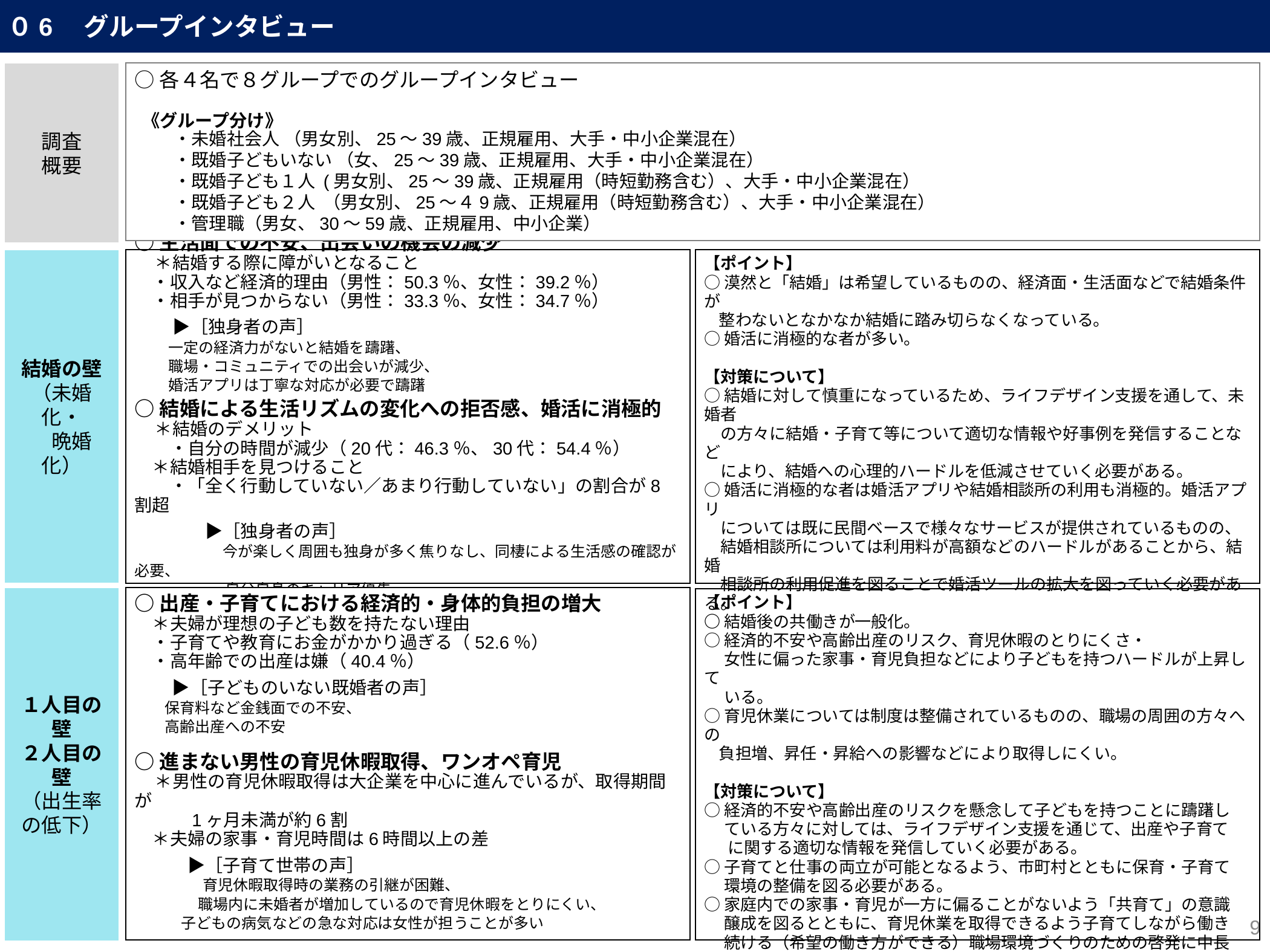

０6　グループインタビュー
調査
概要
○各４名で８グループでのグループインタビュー

《グループ分け》
・未婚社会人 （男女別、25～39歳、正規雇用、大手・中小企業混在）
・既婚子どもいない （女、25～39歳、正規雇用、大手・中小企業混在）
・既婚子ども１人 (男女別、25～39歳、正規雇用（時短勤務含む）、大手・中小企業混在）
・既婚子ども２人  （男女別、25～４9歳、正規雇用（時短勤務含む）、大手・中小企業混在）
・管理職（男女、30～59歳、正規雇用、中小企業）
【ポイント】
○漠然と「結婚」は希望しているものの、経済面・生活面などで結婚条件が
   整わないとなかなか結婚に踏み切らなくなっている。
○婚活に消極的な者が多い。

【対策について】
○結婚に対して慎重になっているため、ライフデザイン支援を通して、未婚者
　の方々に結婚・子育て等について適切な情報や好事例を発信することなど
　により、結婚への心理的ハードルを低減させていく必要がある。
○婚活に消極的な者は婚活アプリや結婚相談所の利用も消極的。婚活アプリ
　については既に民間ベースで様々なサービスが提供されているものの、
　結婚相談所については利用料が高額などのハードルがあることから、結婚
　相談所の利用促進を図ることで婚活ツールの拡大を図っていく必要がある。
結婚の壁
（未婚化・
　晩婚化）
○生活面での不安、出会いの機会の減少
　＊結婚する際に障がいとなること
　・収入など経済的理由（男性：50.3％、女性：39.2％）
　・相手が見つからない（男性：33.3％、女性：34.7％）
　    ▶［独身者の声］
         一定の経済力がないと結婚を躊躇、
         職場・コミュニティでの出会いが減少、
         婚活アプリは丁寧な対応が必要で躊躇
○結婚による生活リズムの変化への拒否感、婚活に消極的
　＊結婚のデメリット
　　・自分の時間が減少（20代：46.3％、30代：54.4％）
　＊結婚相手を見つけること
　　・「全く行動していない／あまり行動していない」の割合が8割超
　　　　▶［独身者の声］
　　　　　今が楽しく周囲も独身が多く焦りなし、同棲による生活感の確認が必要、
　　　　　　自分自身のキャリア優先
１人目の壁
２人目の壁
（出生率の低下）
○出産・子育てにおける経済的・身体的負担の増大
　＊夫婦が理想の子ども数を持たない理由
　・子育てや教育にお金がかかり過ぎる（52.6％）
　・高年齢での出産は嫌（40.4％）
    　▶［子どものいない既婚者の声］
        保育料など金銭面での不安、
        高齢出産への不安

○進まない男性の育児休暇取得、ワンオペ育児
　＊男性の育児休暇取得は大企業を中心に進んでいるが、取得期間が
　　　1ヶ月未満が約6割
　＊夫婦の家事・育児時間は6時間以上の差
　　　▶［子育て世帯の声］
　　　　育児休暇取得時の業務の引継が困難、
　　　　 職場内に未婚者が増加しているので育児休暇をとりにくい、
　　     子どもの病気などの急な対応は女性が担うことが多い
【ポイント】
○結婚後の共働きが一般化。
○経済的不安や高齢出産のリスク、育児休暇のとりにくさ・
　 女性に偏った家事・育児負担などにより子どもを持つハードルが上昇して
　 いる。
○育児休業については制度は整備されているものの、職場の周囲の方々への
   負担増、昇任・昇給への影響などにより取得しにくい。

【対策について】
○経済的不安や高齢出産のリスクを懸念して子どもを持つことに躊躇し
　 ている方々に対しては、ライフデザイン支援を通じて、出産や子育て
 　に関する適切な情報を発信していく必要がある。
○子育てと仕事の両立が可能となるよう、市町村とともに保育・子育て
　 環境の整備を図る必要がある。
○家庭内での家事・育児が一方に偏ることがないよう「共育て」の意識
　 醸成を図るとともに、育児休業を取得できるよう子育てしながら働き
　 続ける（希望の働き方ができる）職場環境づくりのための啓発に中長
　 期的に取り組む必要がある。
9